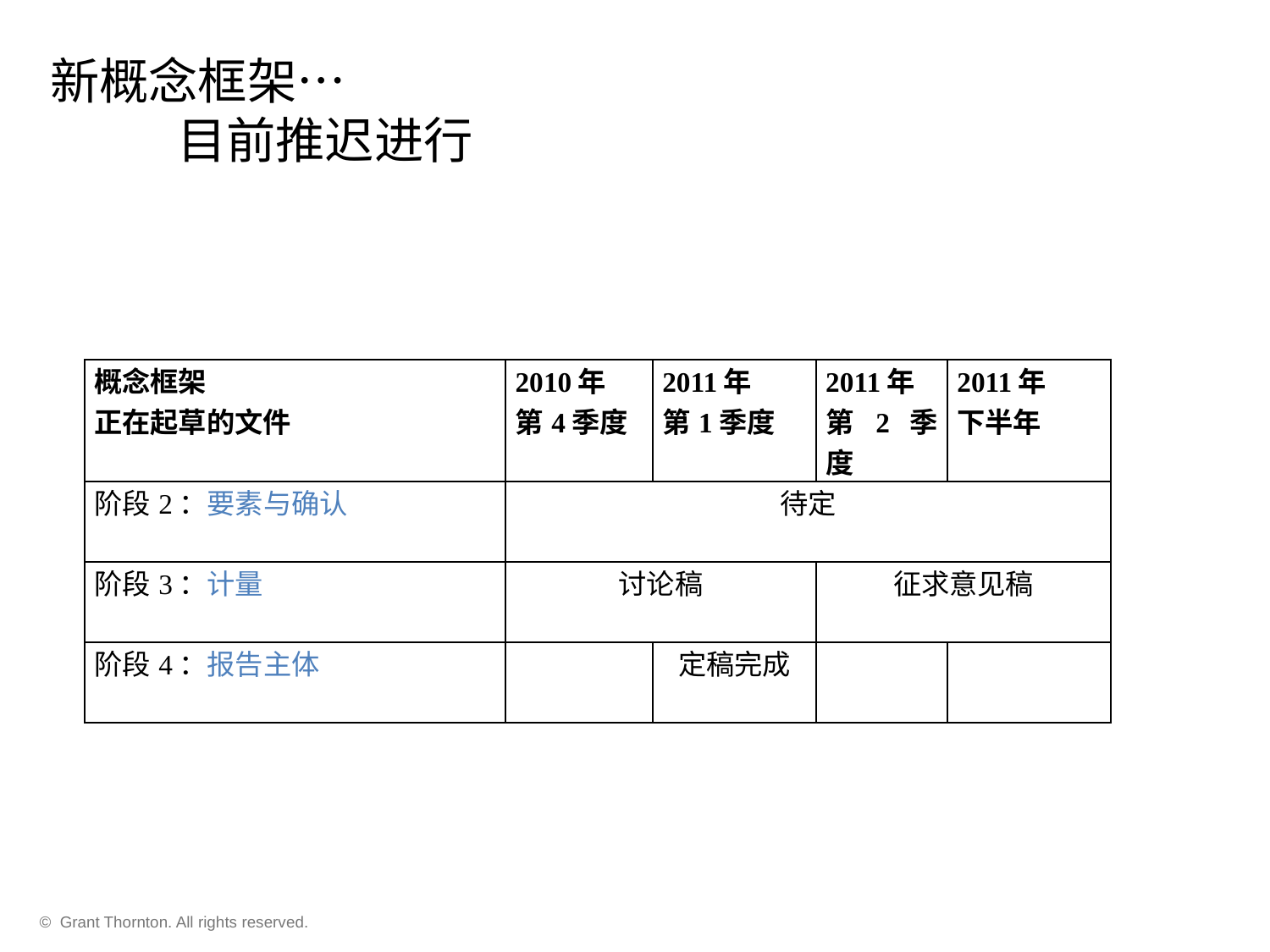

新概念框架…
	目前推迟进行
| 概念框架 正在起草的文件 | 2010年 第4季度 | 2011年 第1季度 | 2011年 第2季度 | 2011年 下半年 |
| --- | --- | --- | --- | --- |
| 阶段2：要素与确认 | 待定 |  |  |  |
| 阶段3：计量 | 讨论稿 |  | 征求意见稿 |  |
| 阶段4：报告主体 |  | 定稿完成 |  |  |